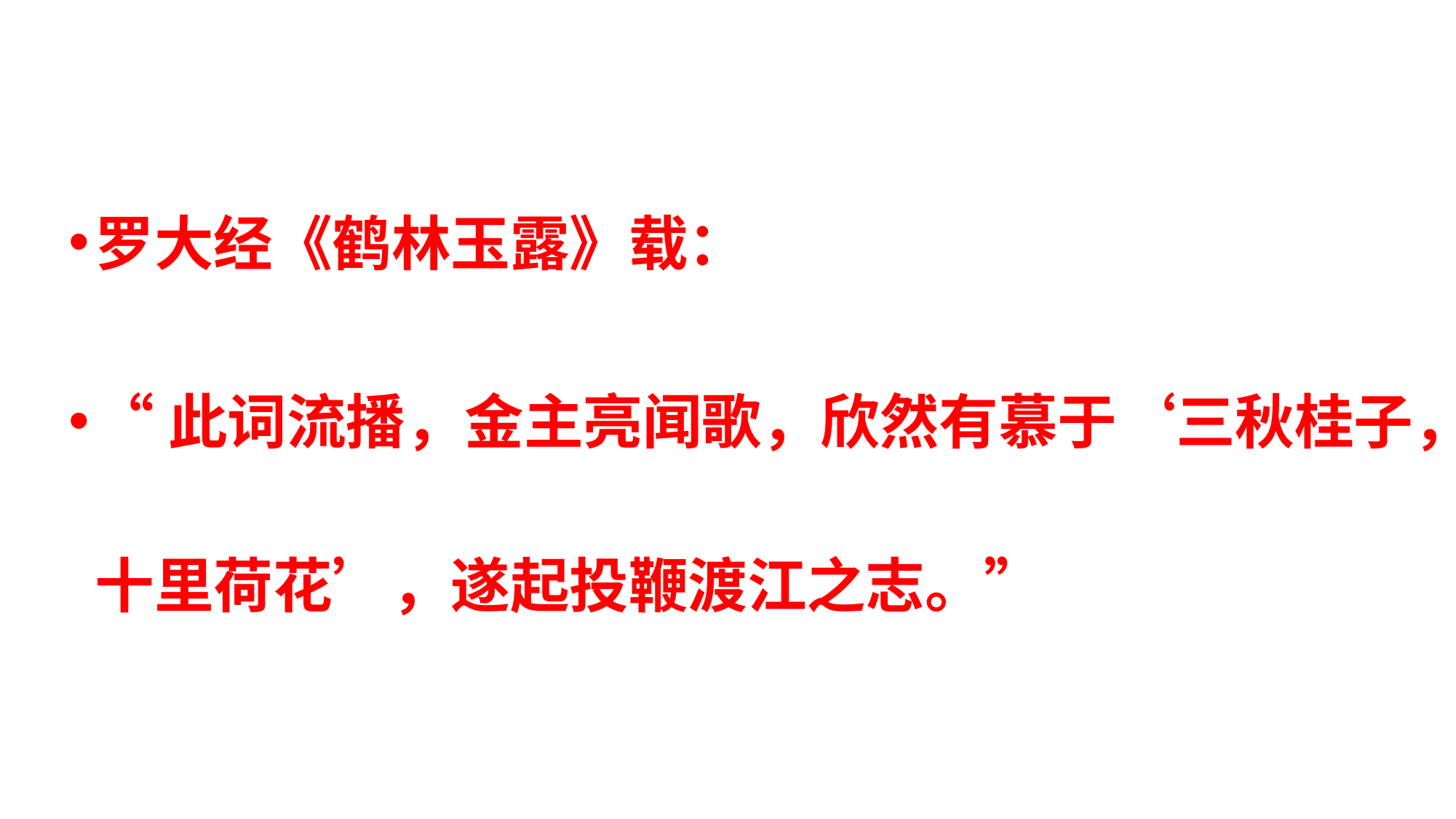

罗大经《鹤林玉露》载：
“此词流播，金主亮闻歌，欣然有慕于‘三秋桂子，十里荷花’，遂起投鞭渡江之志。”